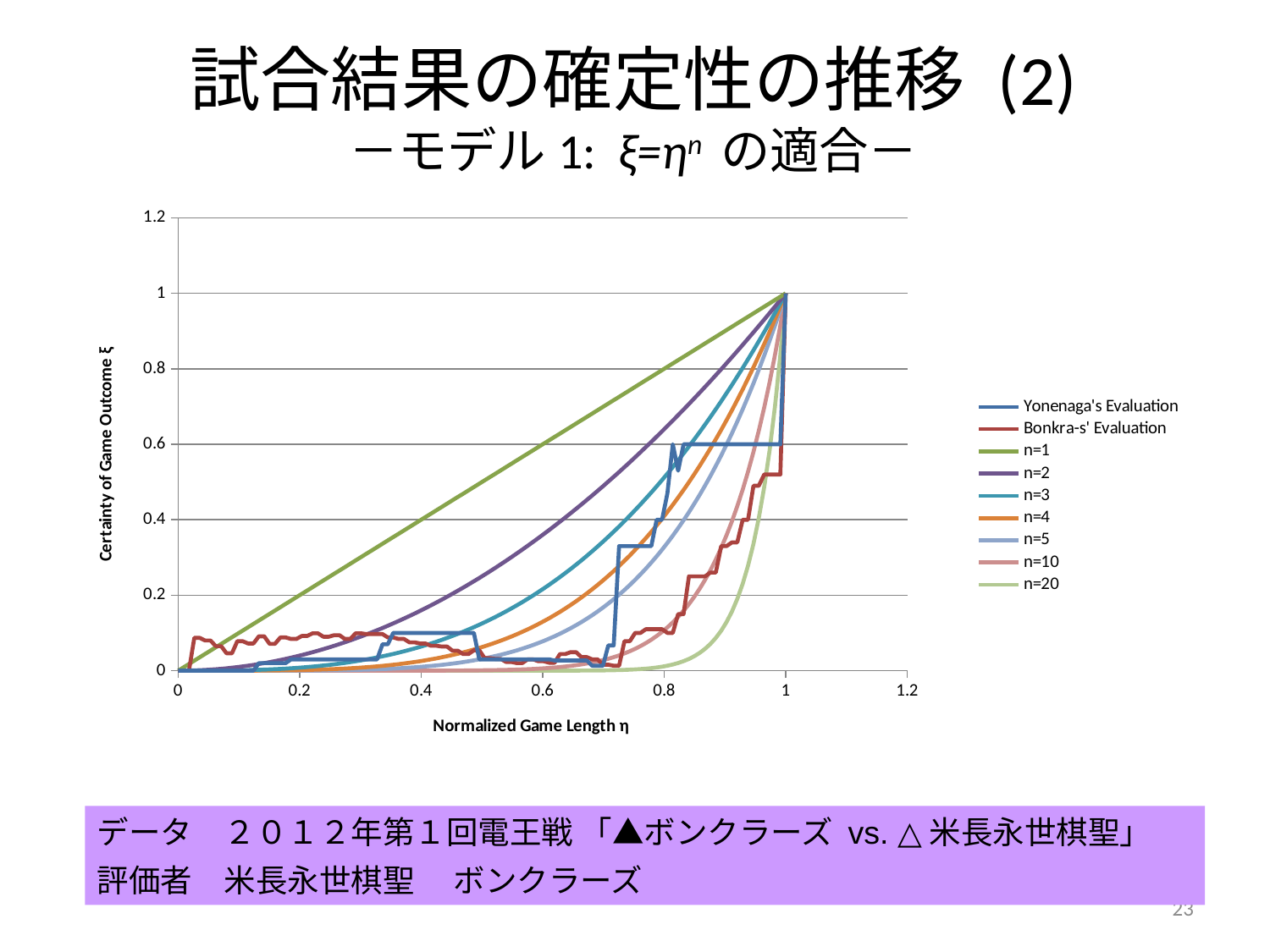

試合結果の確定性の推移 (2)
－モデル1:  ξ=ηn の適合－

### Chart

| Category |  |  |  |  |  |  |  |  |  |
|---|---|---|---|---|---|---|---|---|---|
データ　２０１２年第１回電王戦 「▲ボンクラーズ vs. △米長永世棋聖」
評価者　米長永世棋聖 　ボンクラーズ
23